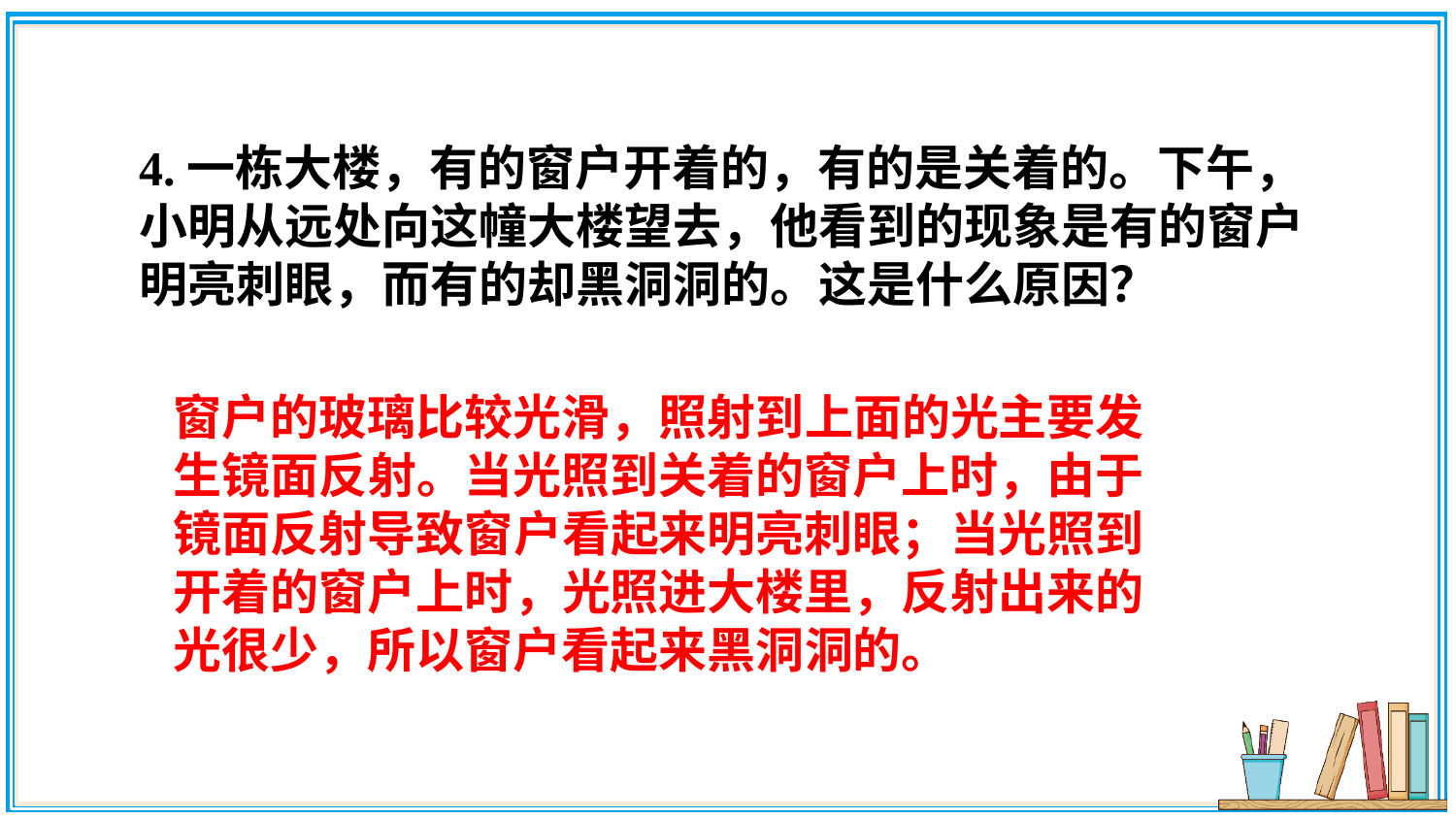

4.一栋大楼，有的窗户开着的，有的是关着的。下午，小明从远处向这幢大楼望去，他看到的现象是有的窗户明亮刺眼，而有的却黑洞洞的。这是什么原因？
窗户的玻璃比较光滑，照射到上面的光主要发生镜面反射。当光照到关着的窗户上时，由于镜面反射导致窗户看起来明亮刺眼；当光照到开着的窗户上时，光照进大楼里，反射出来的光很少，所以窗户看起来黑洞洞的。